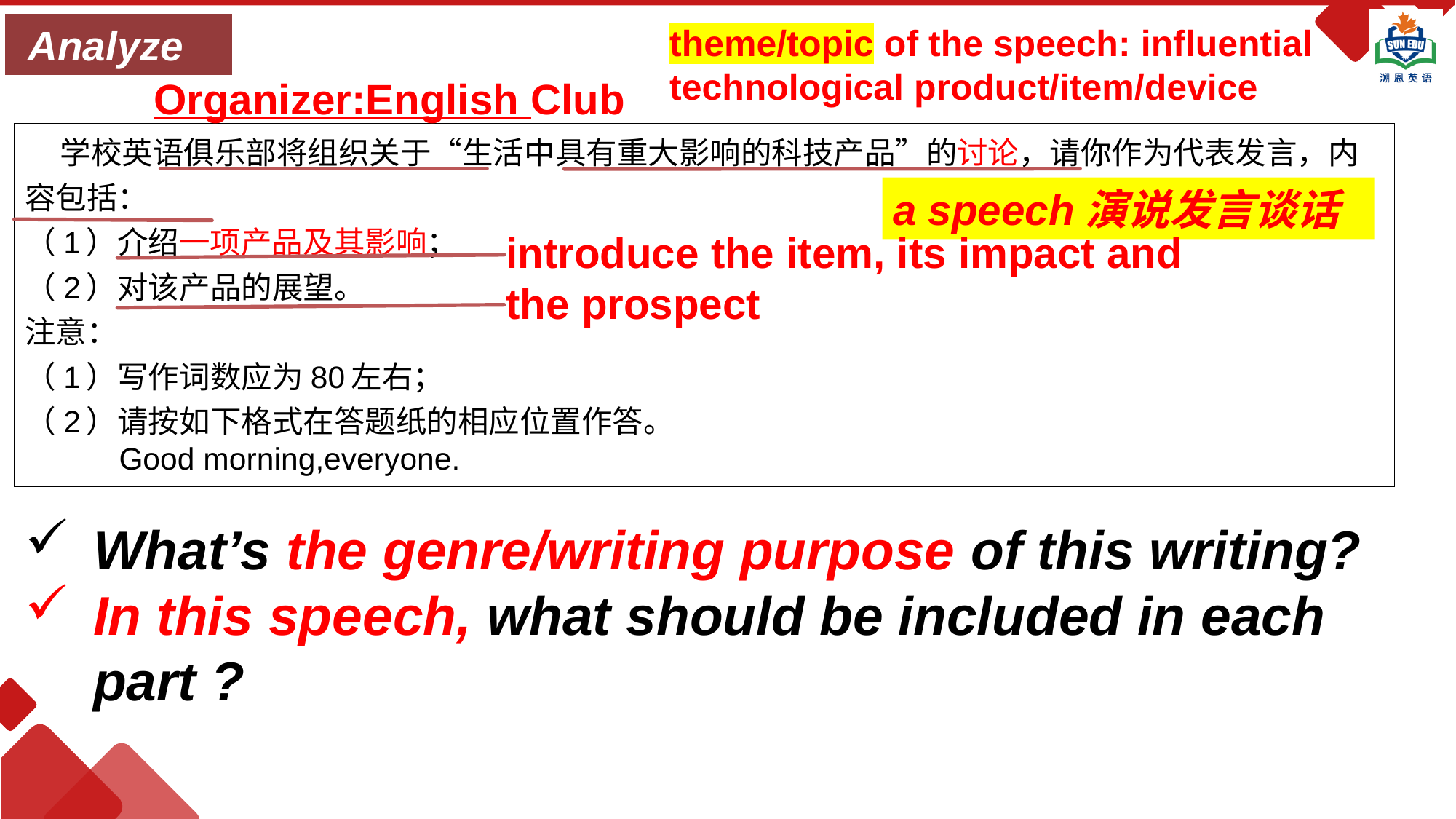

Analyze
theme/topic of the speech: influential technological product/item/device
Organizer:English Club
    学校英语俱乐部将组织关于“生活中具有重大影响的科技产品”的讨论，请你作为代表发言，内容包括：
（1）介绍一项产品及其影响；
（2）对该产品的展望。
注意：
（1）写作词数应为80左右；
（2）请按如下格式在答题纸的相应位置作答。
           Good morning,everyone.
a speech演说发言谈话
introduce the item, its impact and the prospect
What’s the genre/writing purpose of this writing?
In this speech, what should be included in each part ?